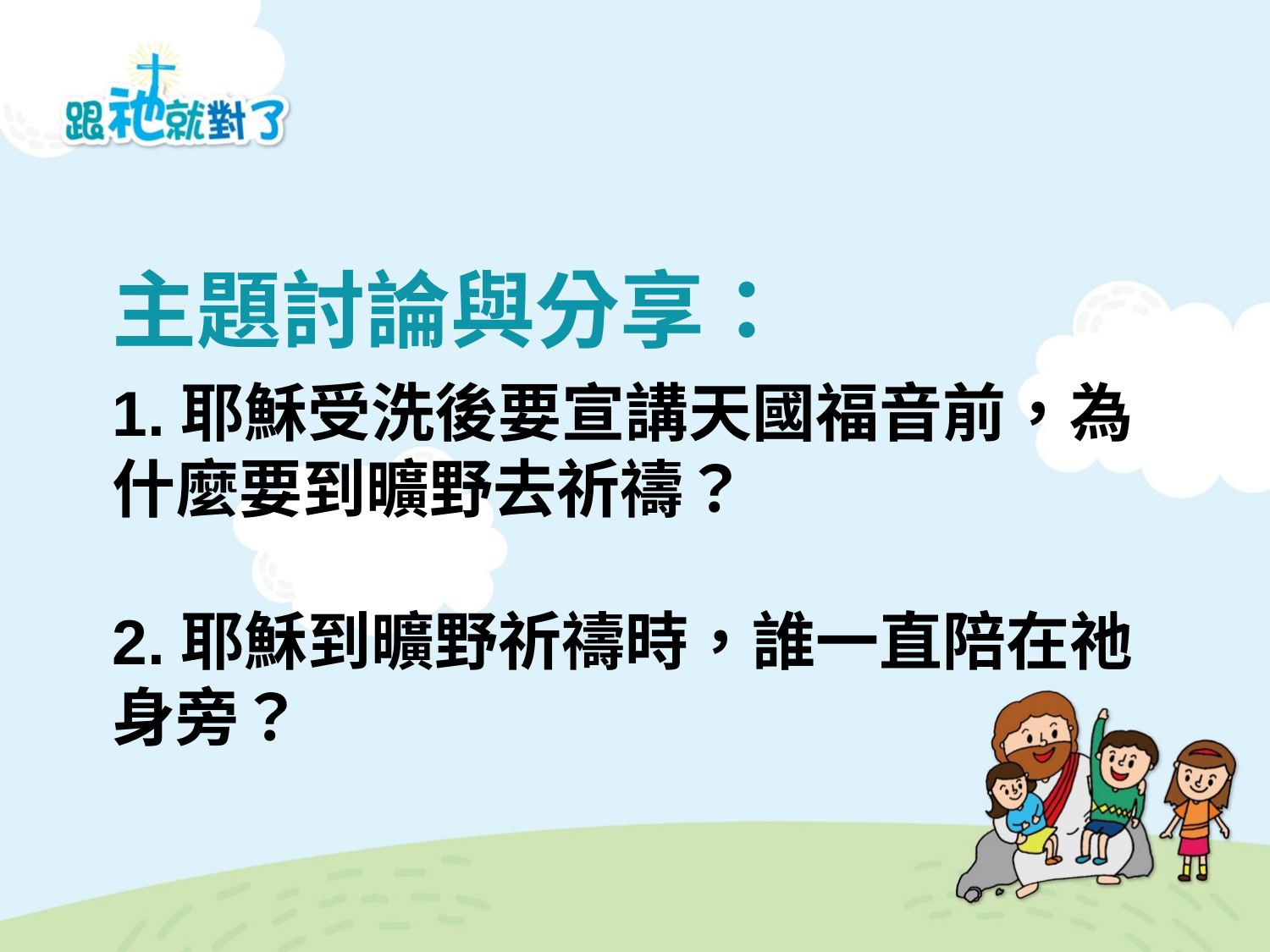

主題討論與分享：
1.耶穌受洗後要宣講天國福音前，為什麼要到曠野去祈禱？

2.耶穌到曠野祈禱時，誰一直陪在祂身旁？